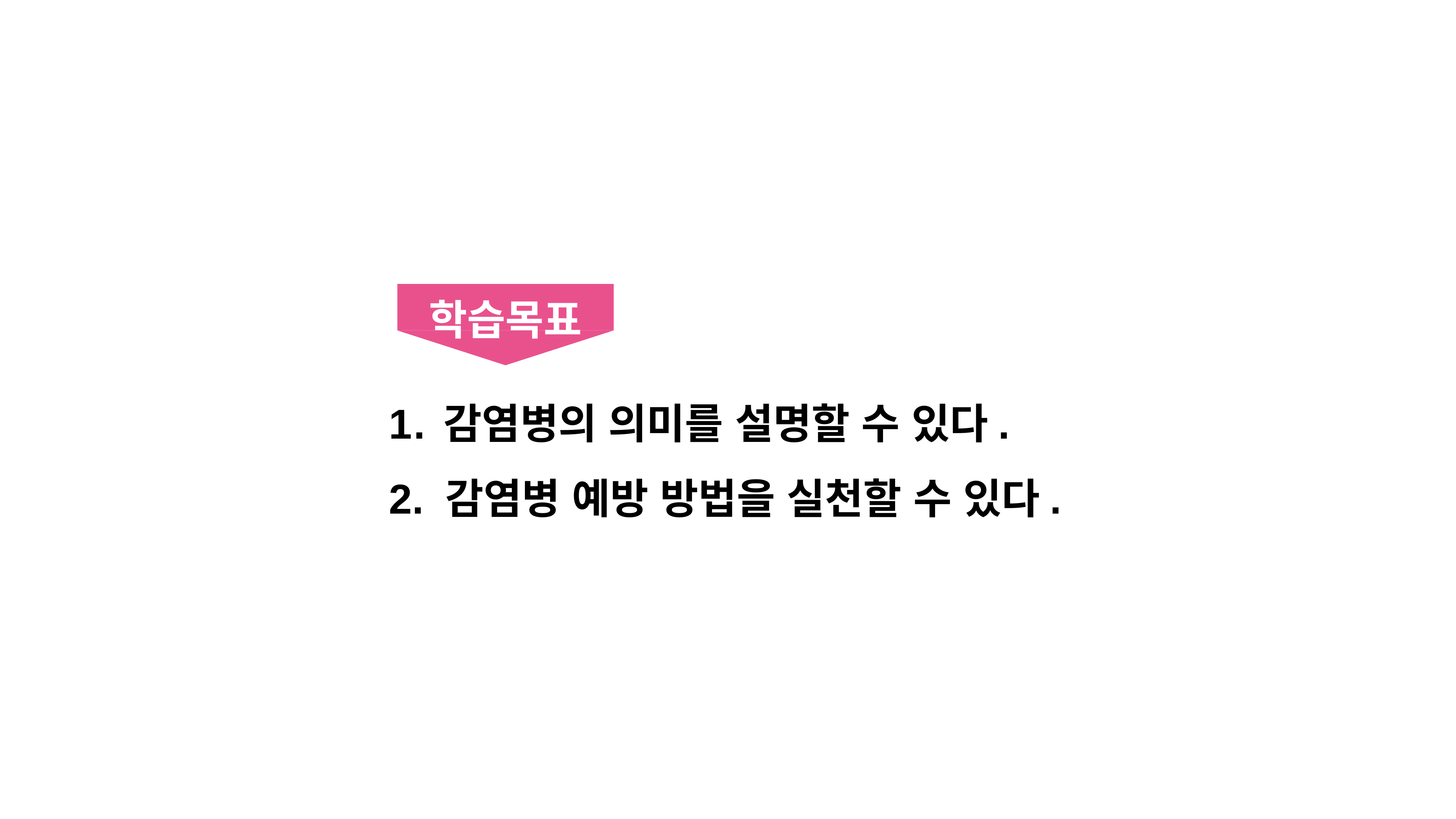

학습목표
감염병의 의미를 설명할 수 있다.
2. 감염병 예방 방법을 실천할 수 있다.